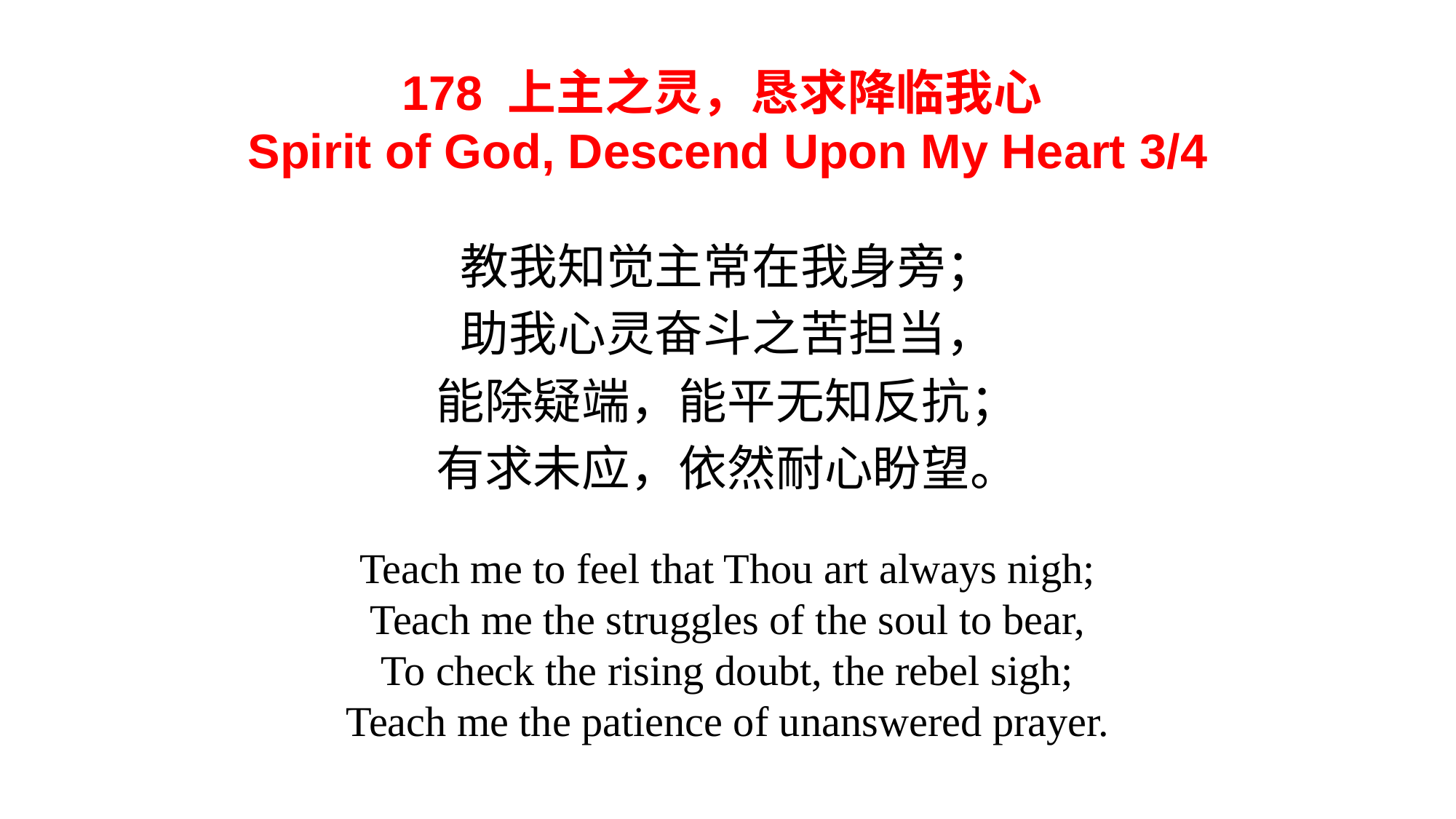

178 上主之灵，恳求降临我心
Spirit of God, Descend Upon My Heart 3/4
教我知觉主常在我身旁；
助我心灵奋斗之苦担当，
能除疑端，能平无知反抗；
有求未应，依然耐心盼望。

Teach me to feel that Thou art always nigh;
Teach me the struggles of the soul to bear,
To check the rising doubt, the rebel sigh;
Teach me the patience of unanswered prayer.